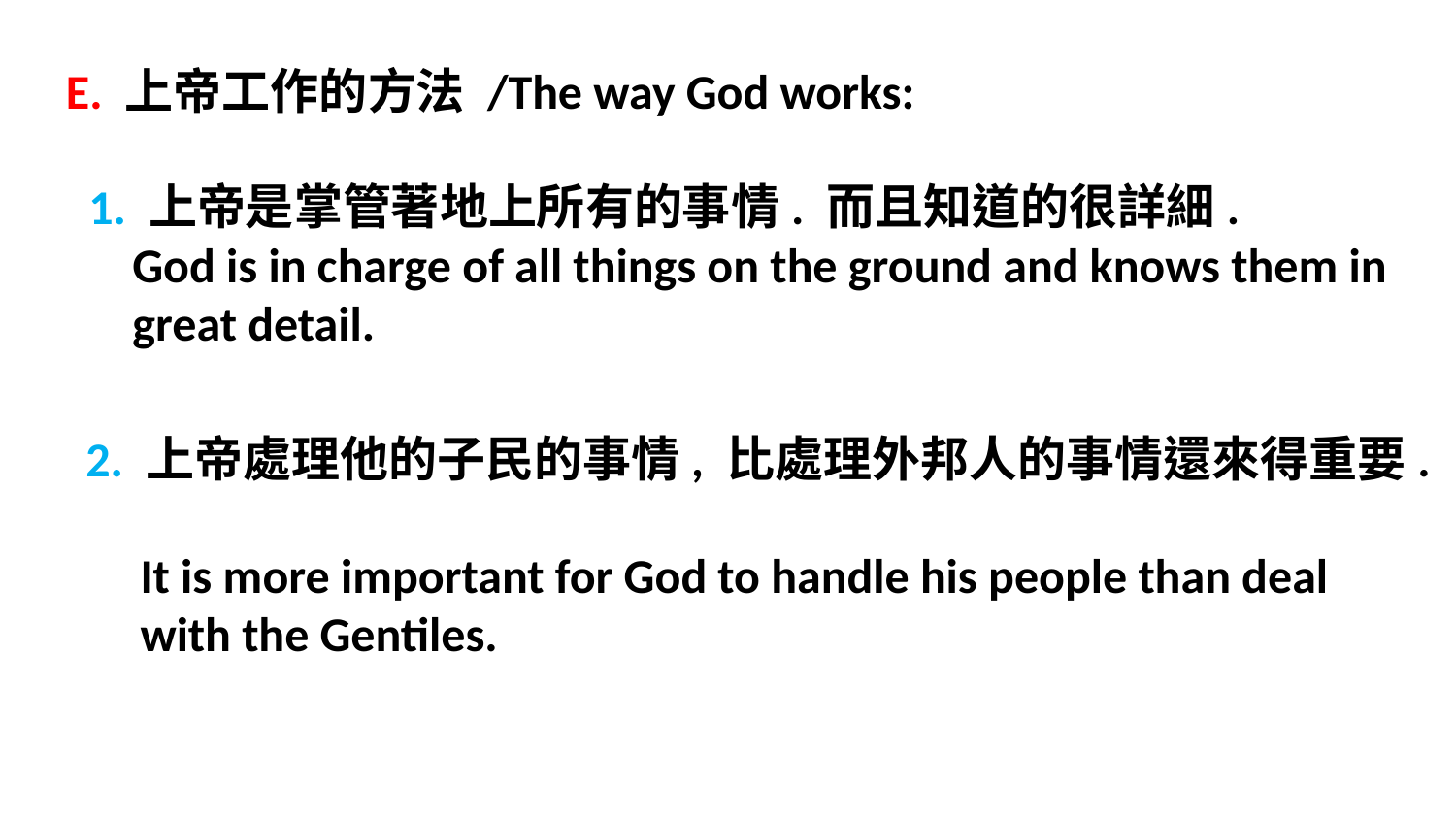

E. 上帝工作的方法 /The way God works:
1. 上帝是掌管著地上所有的事情. 而且知道的很詳細.
    God is in charge of all things on the ground and knows them in
    great detail.
2. 上帝處理他的子民的事情, 比處理外邦人的事情還來得重要.
     It is more important for God to handle his people than deal
     with the Gentiles.